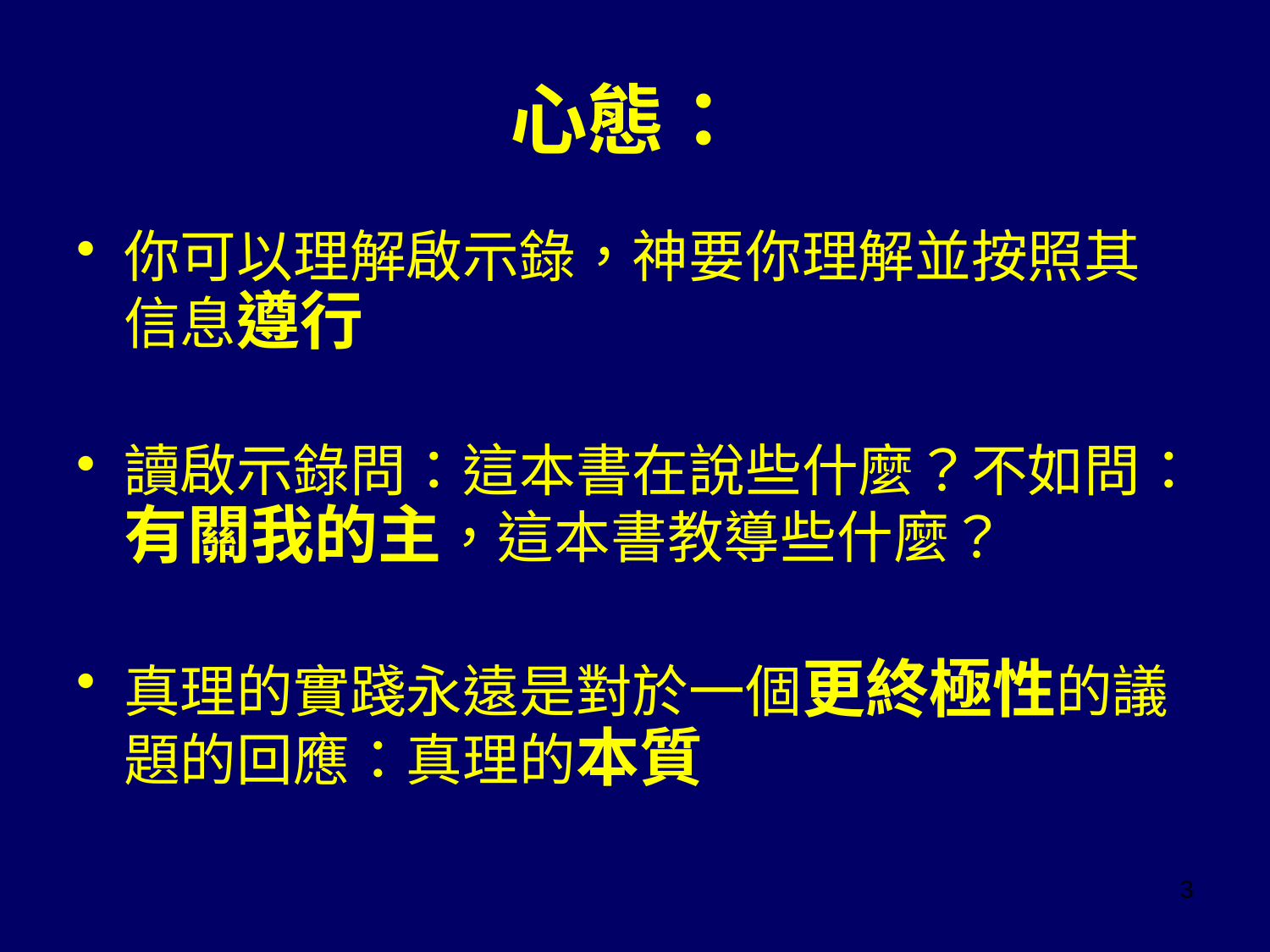

# 心態：
你可以理解啟示錄，神要你理解並按照其信息遵行

讀啟示錄問：這本書在說些什麼？不如問：有關我的主，這本書教導些什麼？

真理的實踐永遠是對於一個更終極性的議題的回應：真理的本質
3